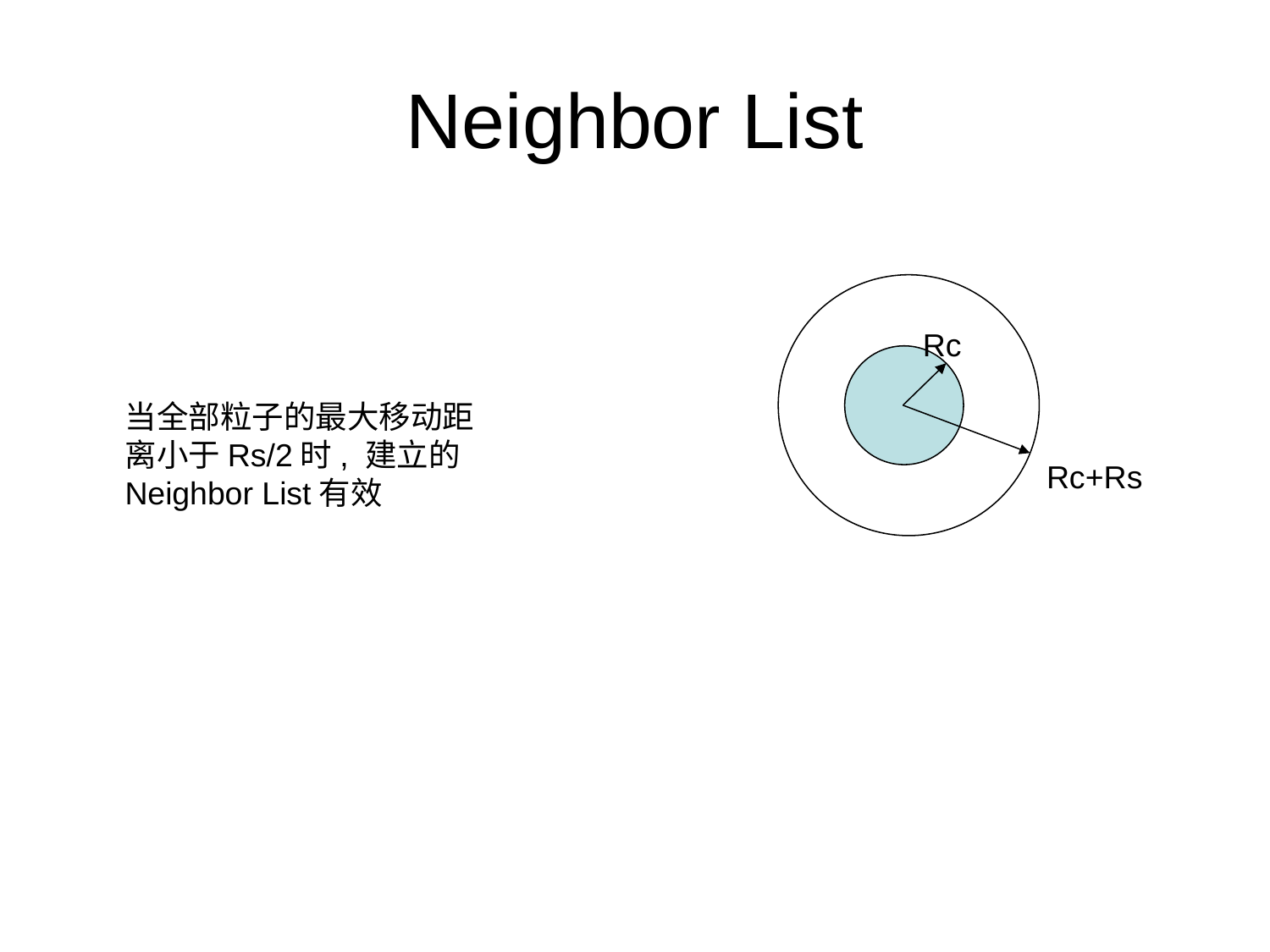

# Neighbor List

Rc

当全部粒子的最大移动距离小于Rs/2时, 建立的Neighbor List有效
Rc+Rs